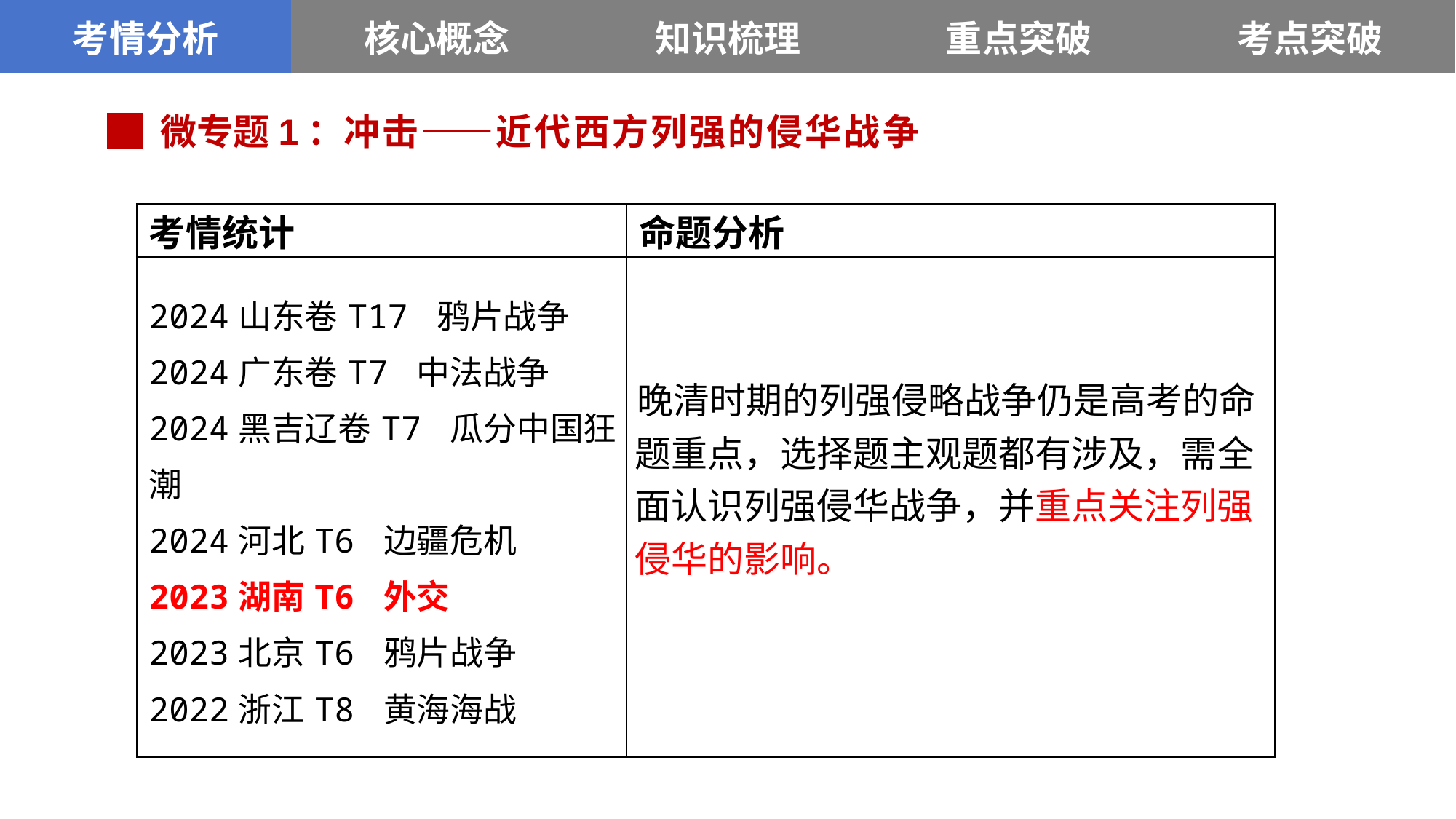

| 考情分析 | 核心概念 | 知识梳理 | 重点突破 | 考点突破 |
| --- | --- | --- | --- | --- |
█ 微专题1：冲击——近代西方列强的侵华战争
| 考情统计 | 命题分析 |
| --- | --- |
| 2024山东卷T17 鸦片战争 2024广东卷T7 中法战争 2024黑吉辽卷T7 瓜分中国狂潮 2024河北T6 边疆危机 2023湖南T6 外交 2023北京T6 鸦片战争 2022浙江T8 黄海海战 | 晚清时期的列强侵略战争仍是高考的命题重点，选择题主观题都有涉及，需全面认识列强侵华战争，并重点关注列强侵华的影响。 |